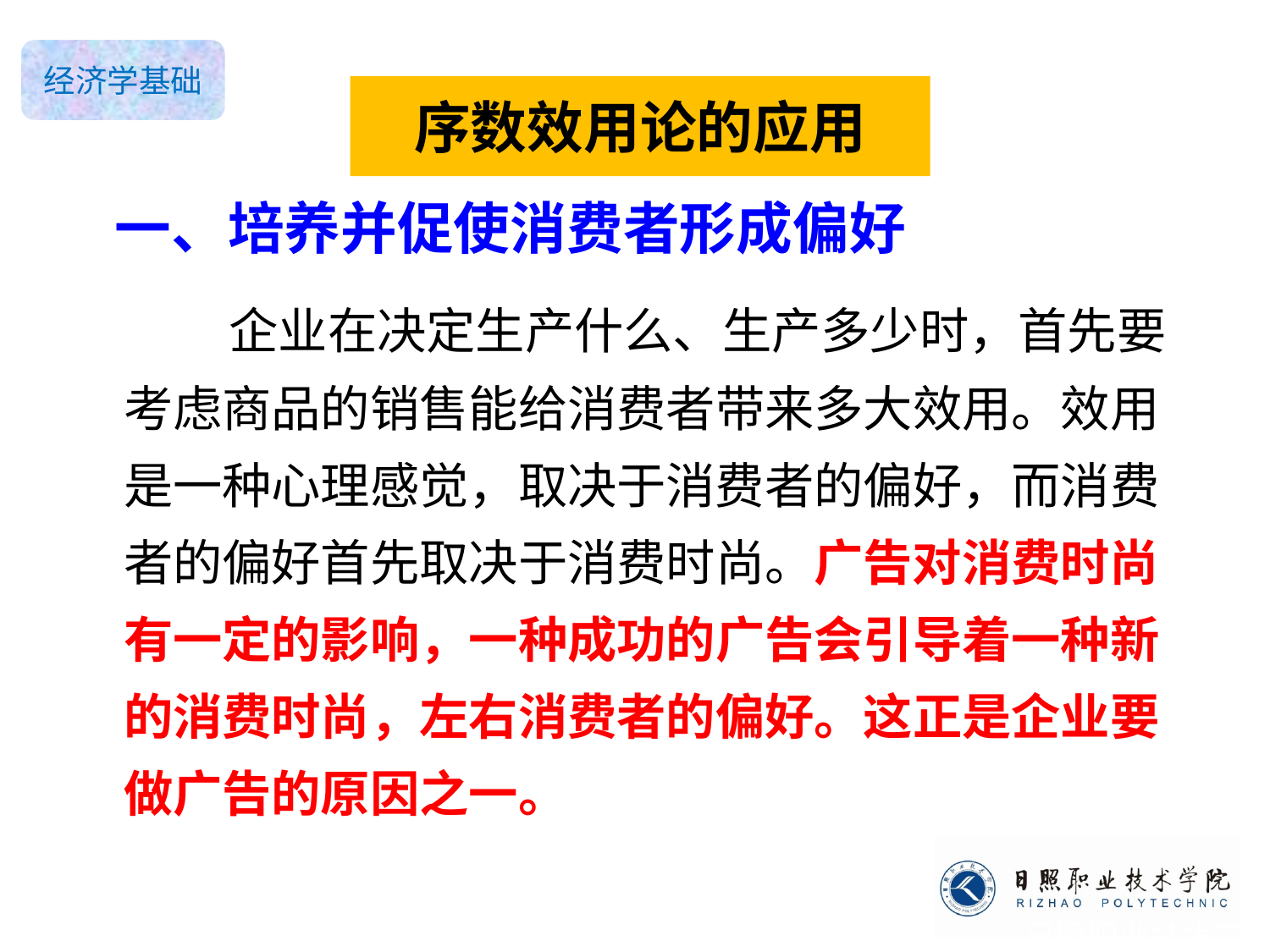

# 序数效用论的应用
  一、培养并促使消费者形成偏好
           企业在决定生产什么、生产多少时，首先要考虑商品的销售能给消费者带来多大效用。效用是一种心理感觉，取决于消费者的偏好，而消费者的偏好首先取决于消费时尚。广告对消费时尚有一定的影响，一种成功的广告会引导着一种新的消费时尚，左右消费者的偏好。这正是企业要做广告的原因之一。
日照职业技术学院
《经济学基础》